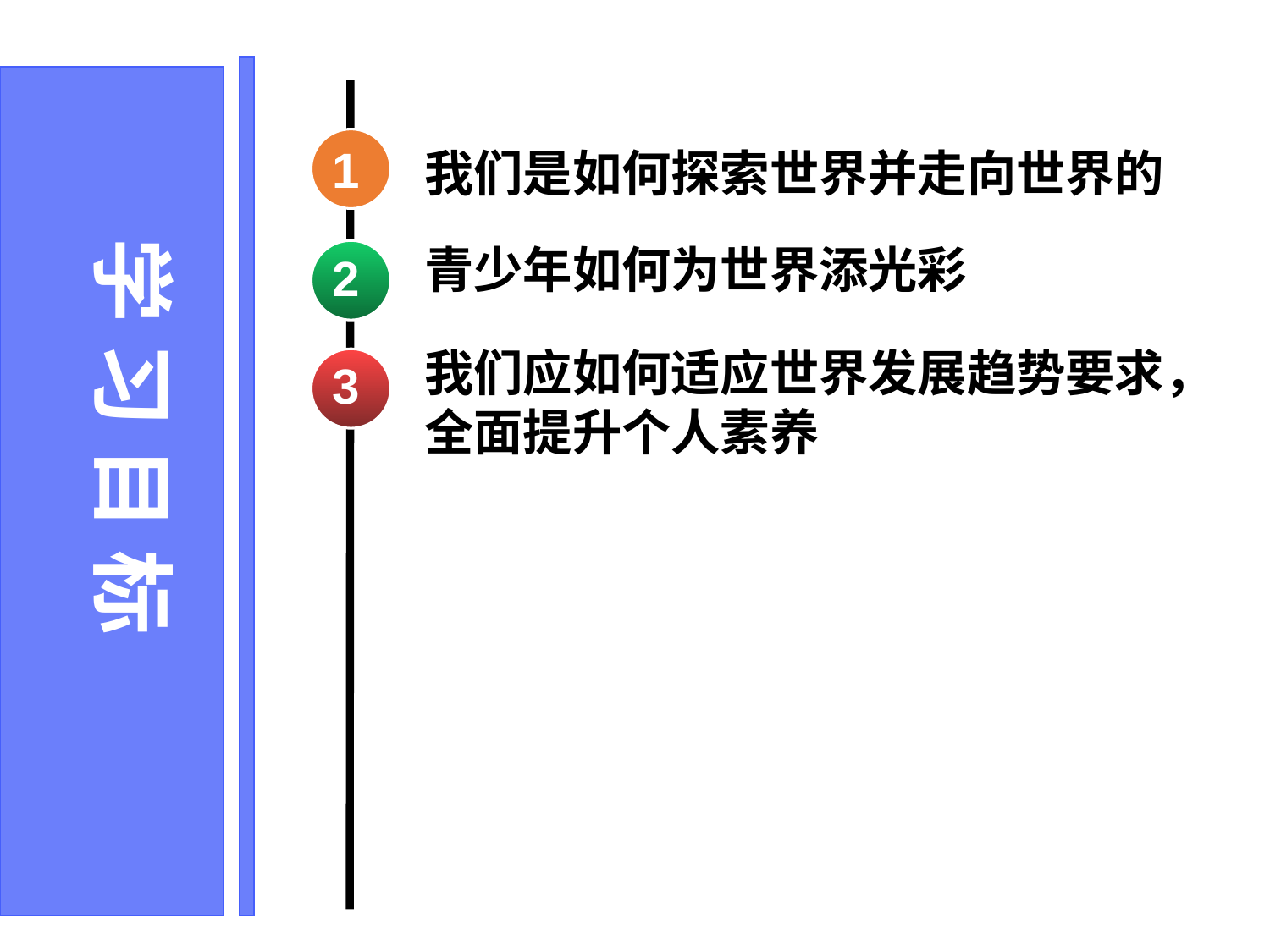

我们是如何探索世界并走向世界的

1
学 习 目 标
青少年如何为世界添光彩

2
我们应如何适应世界发展趋势要求，全面提升个人素养

3